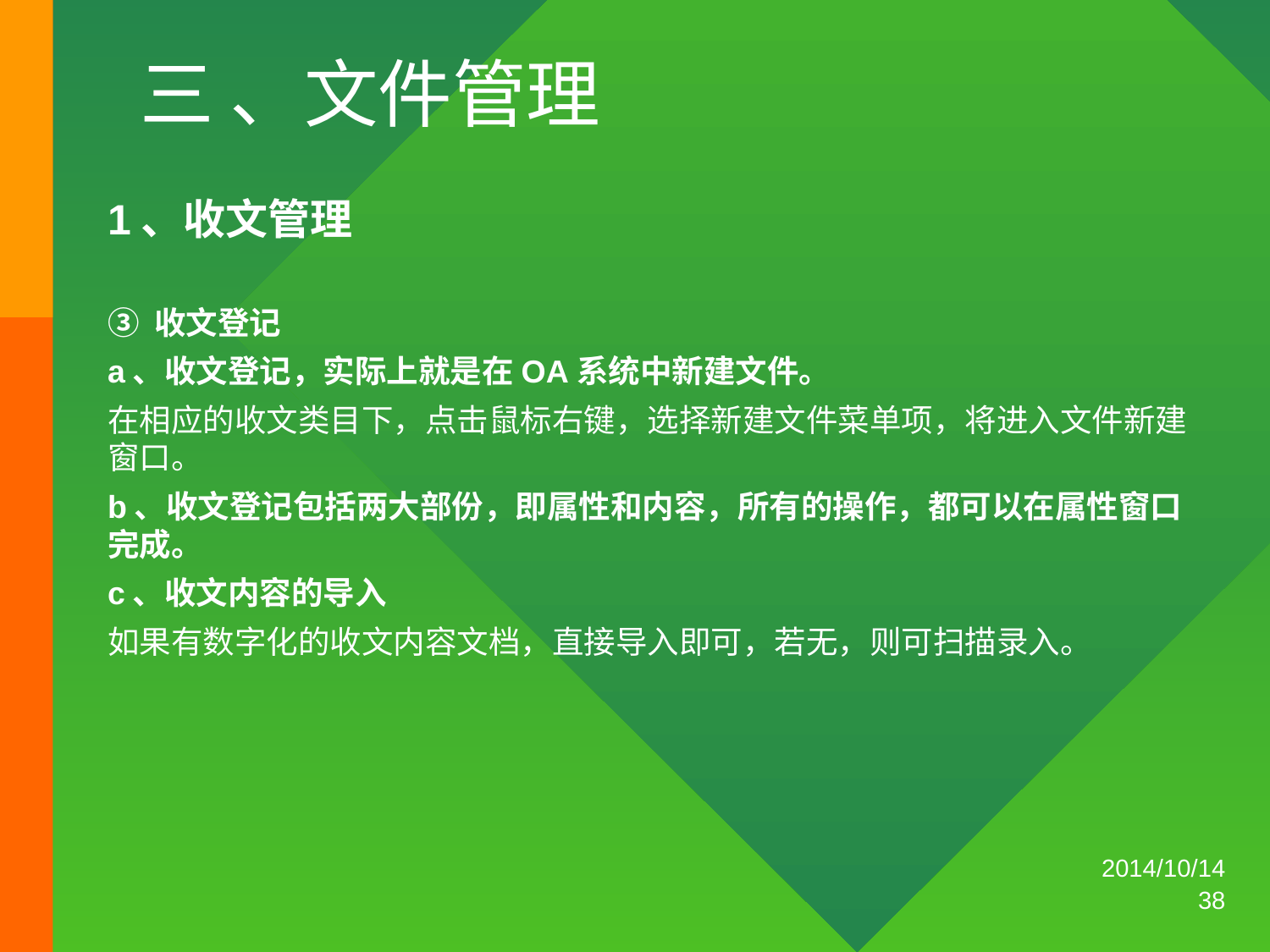

？？电气装备集团办公自动化
# 三 、文件管理
1、收文管理

③ 收文登记
a、收文登记，实际上就是在OA系统中新建文件。
在相应的收文类目下，点击鼠标右键，选择新建文件菜单项，将进入文件新建窗口。
b、收文登记包括两大部份，即属性和内容，所有的操作，都可以在属性窗口完成。
c、收文内容的导入
如果有数字化的收文内容文档，直接导入即可，若无，则可扫描录入。

2014/10/14
38